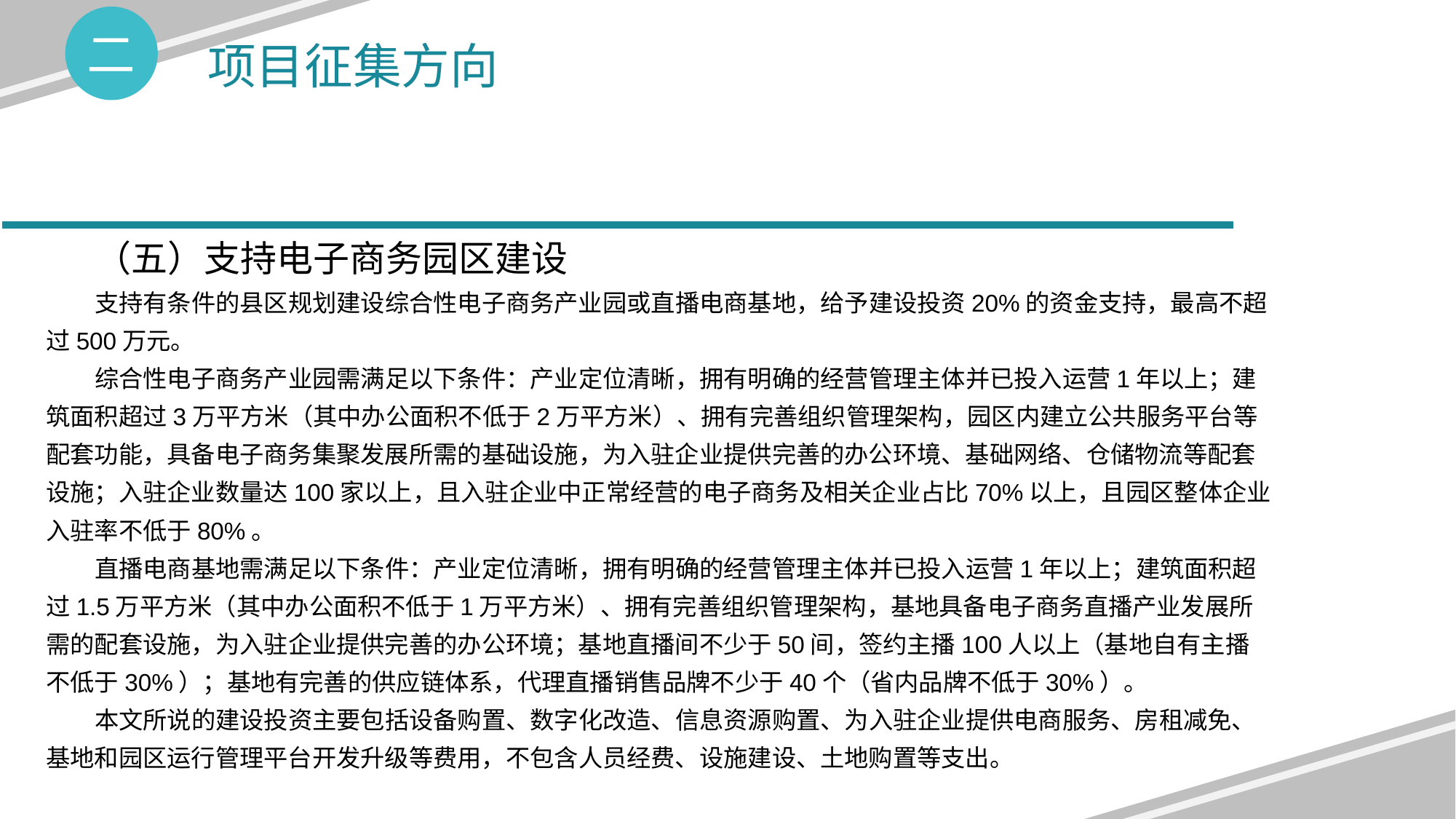

二
项目征集方向
（五）支持电子商务园区建设
支持有条件的县区规划建设综合性电子商务产业园或直播电商基地，给予建设投资20%的资金支持，最高不超过500万元。
综合性电子商务产业园需满足以下条件：产业定位清晰，拥有明确的经营管理主体并已投入运营1年以上；建筑面积超过3万平方米（其中办公面积不低于2万平方米）、拥有完善组织管理架构，园区内建立公共服务平台等配套功能，具备电子商务集聚发展所需的基础设施，为入驻企业提供完善的办公环境、基础网络、仓储物流等配套设施；入驻企业数量达100家以上，且入驻企业中正常经营的电子商务及相关企业占比70%以上，且园区整体企业入驻率不低于80%。
直播电商基地需满足以下条件：产业定位清晰，拥有明确的经营管理主体并已投入运营1年以上；建筑面积超过1.5万平方米（其中办公面积不低于1万平方米）、拥有完善组织管理架构，基地具备电子商务直播产业发展所需的配套设施，为入驻企业提供完善的办公环境；基地直播间不少于50间，签约主播100人以上（基地自有主播不低于30%）；基地有完善的供应链体系，代理直播销售品牌不少于40个（省内品牌不低于30%）。
本文所说的建设投资主要包括设备购置、数字化改造、信息资源购置、为入驻企业提供电商服务、房租减免、基地和园区运行管理平台开发升级等费用，不包含人员经费、设施建设、土地购置等支出。